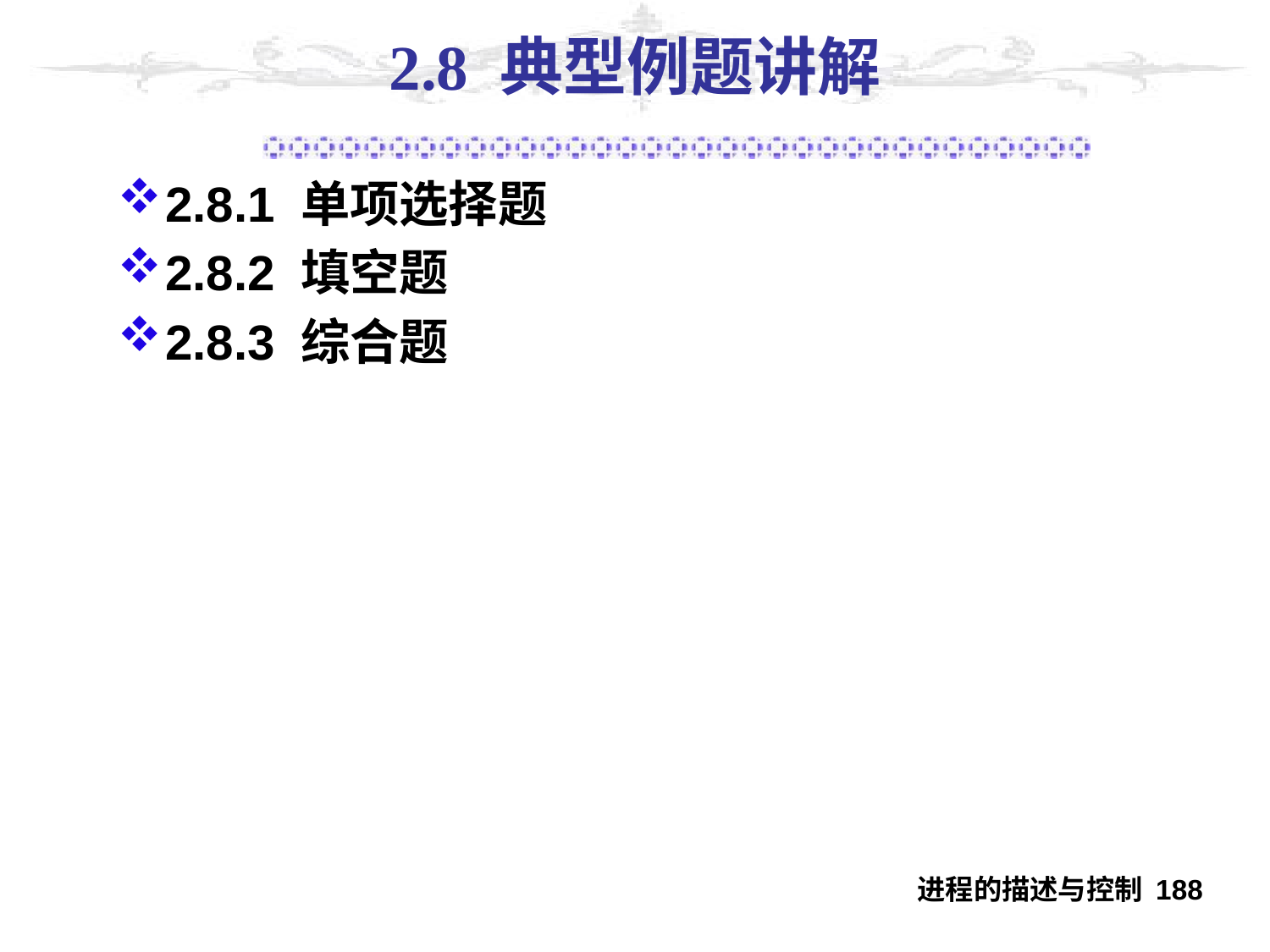

# 2.8 典型例题讲解
2.8.1 单项选择题
2.8.2 填空题
2.8.3 综合题